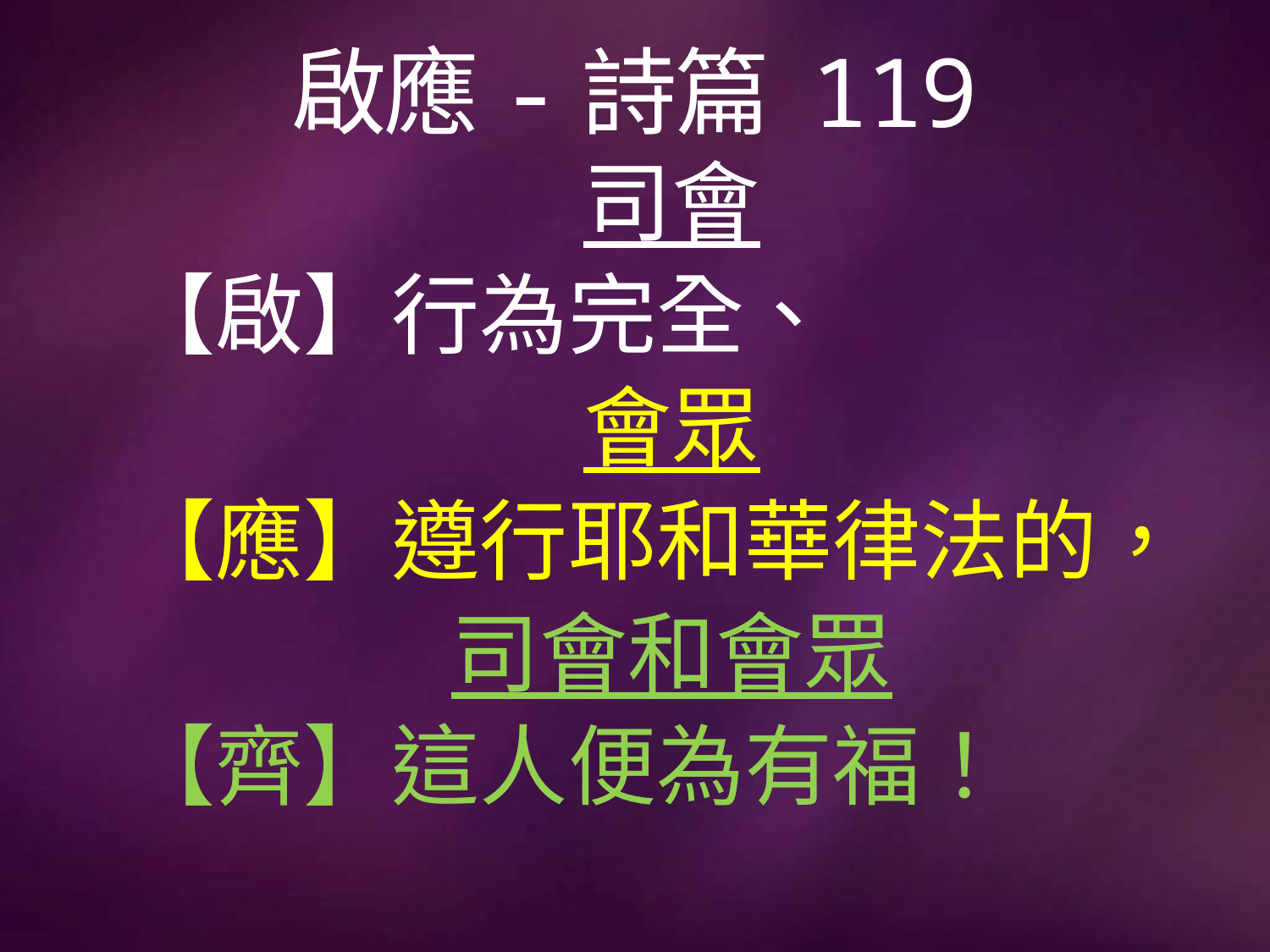

# 啟應-詩篇 119
司會
【啟】行為完全、
會眾
【應】遵行耶和華律法的，
司會和會眾
【齊】這人便為有福！